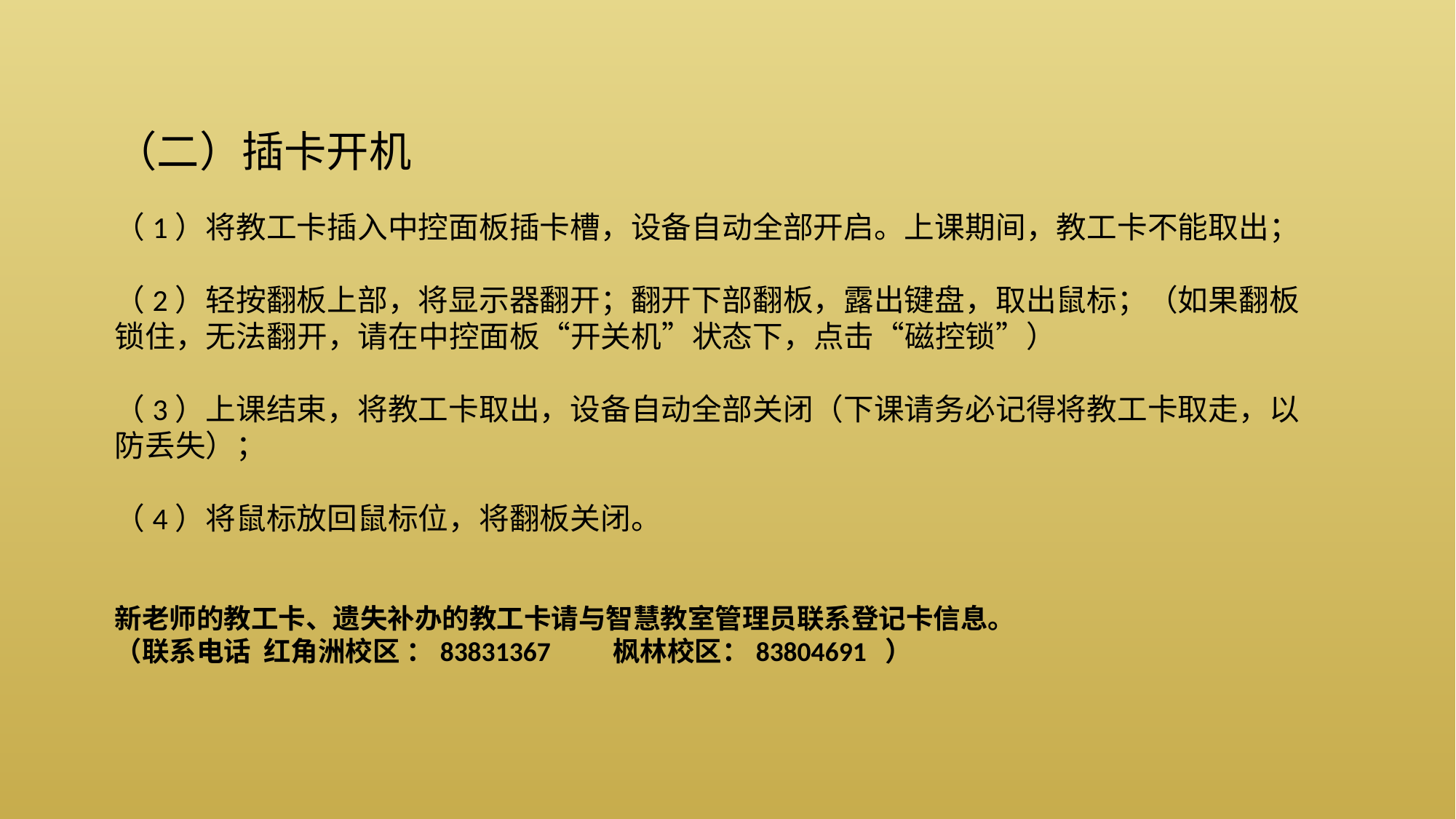

（二）插卡开机

（1）将教工卡插入中控面板插卡槽，设备自动全部开启。上课期间，教工卡不能取出；

（2）轻按翻板上部，将显示器翻开；翻开下部翻板，露出键盘，取出鼠标；（如果翻板锁住，无法翻开，请在中控面板“开关机”状态下，点击“磁控锁”）

（3）上课结束，将教工卡取出，设备自动全部关闭（下课请务必记得将教工卡取走，以防丢失）；

（4）将鼠标放回鼠标位，将翻板关闭。

新老师的教工卡、遗失补办的教工卡请与智慧教室管理员联系登记卡信息。
（联系电话  红角洲校区 ：83831367         枫林校区：83804691  ）